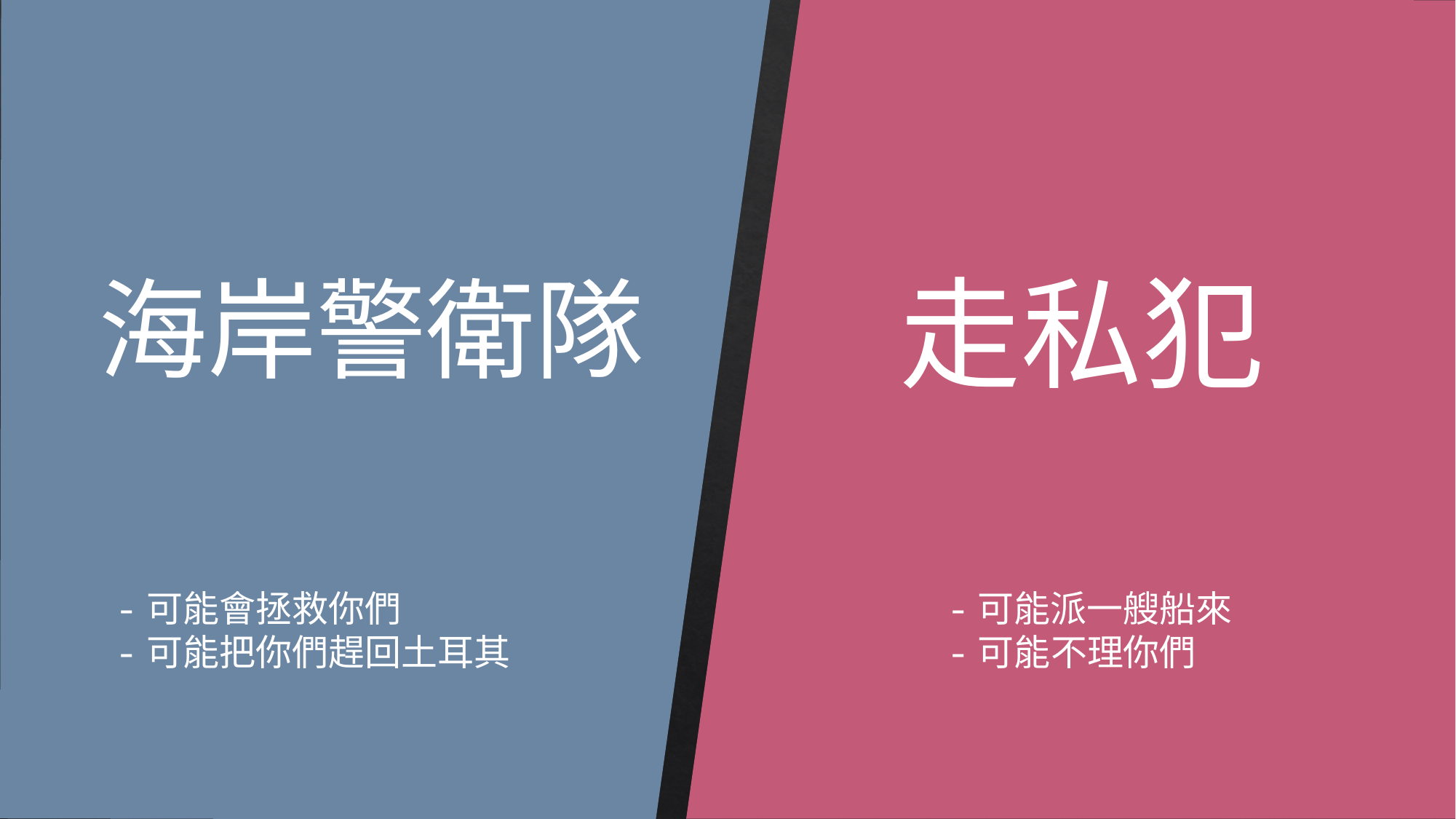

走私犯
海岸警衛隊
-可能會拯救你們
-可能把你們趕回土耳其
-可能派一艘船來
-可能不理你們